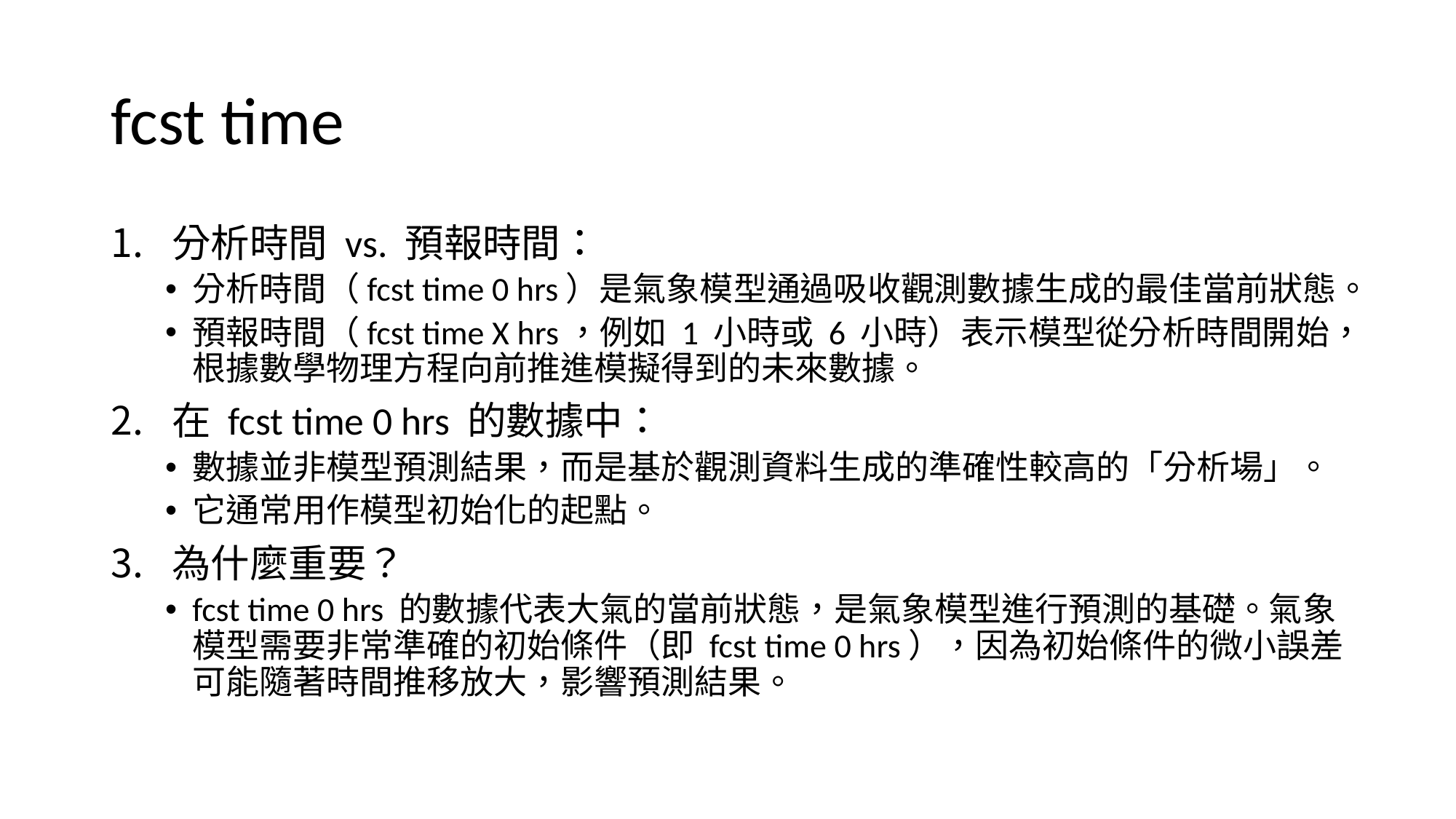

# fcst time
分析時間 vs. 預報時間：
分析時間（fcst time 0 hrs）是氣象模型通過吸收觀測數據生成的最佳當前狀態。
預報時間（fcst time X hrs，例如 1 小時或 6 小時）表示模型從分析時間開始，根據數學物理方程向前推進模擬得到的未來數據。
在 fcst time 0 hrs 的數據中：
數據並非模型預測結果，而是基於觀測資料生成的準確性較高的「分析場」。
它通常用作模型初始化的起點。
為什麼重要？
fcst time 0 hrs 的數據代表大氣的當前狀態，是氣象模型進行預測的基礎。氣象模型需要非常準確的初始條件（即 fcst time 0 hrs），因為初始條件的微小誤差可能隨著時間推移放大，影響預測結果。